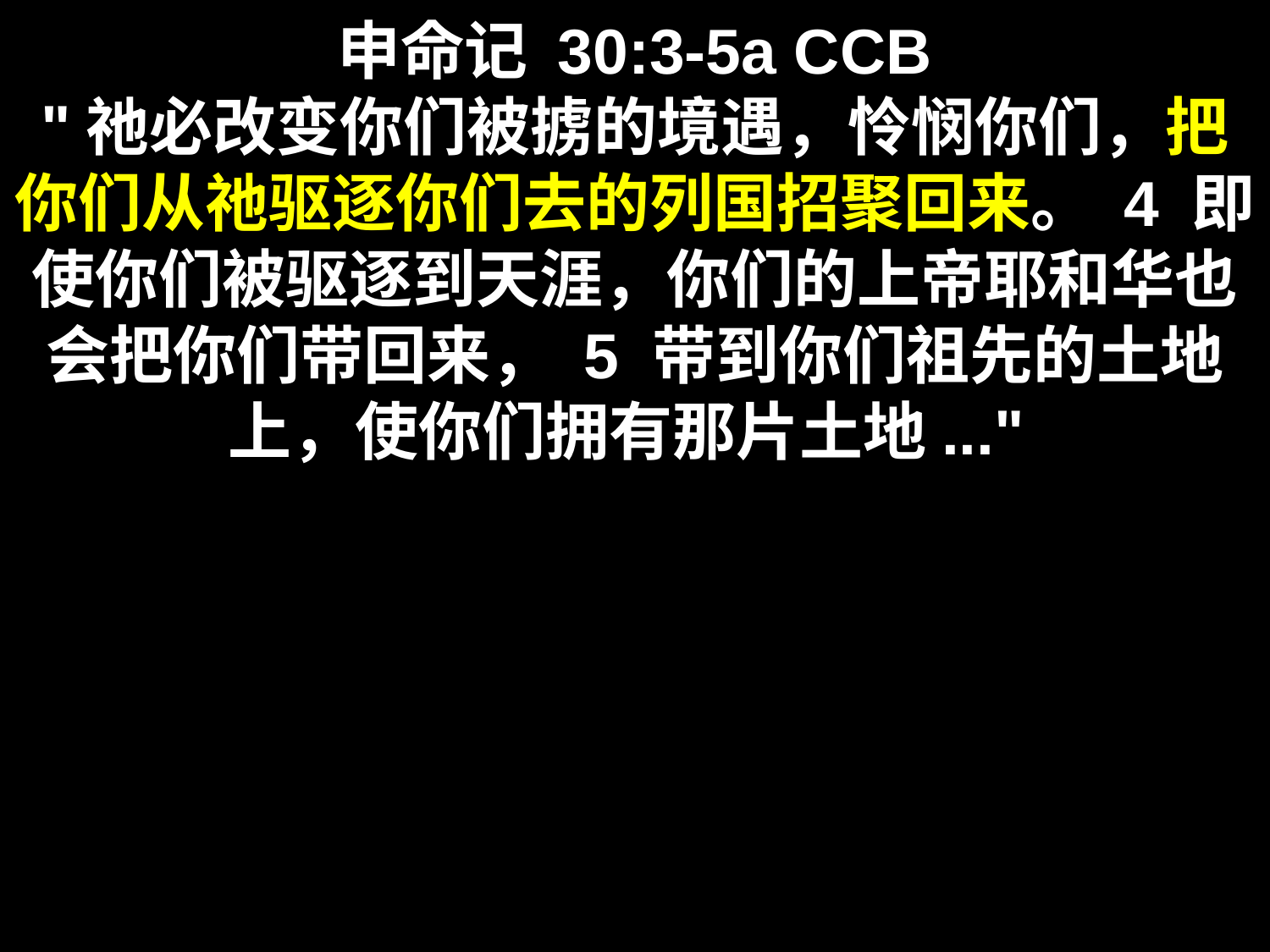

# 申命记 30:3-5a CCB "祂必改变你们被掳的境遇，怜悯你们，把你们从祂驱逐你们去的列国招聚回来。 4 即使你们被驱逐到天涯，你们的上帝耶和华也会把你们带回来， 5 带到你们祖先的土地上，使你们拥有那片土地..."